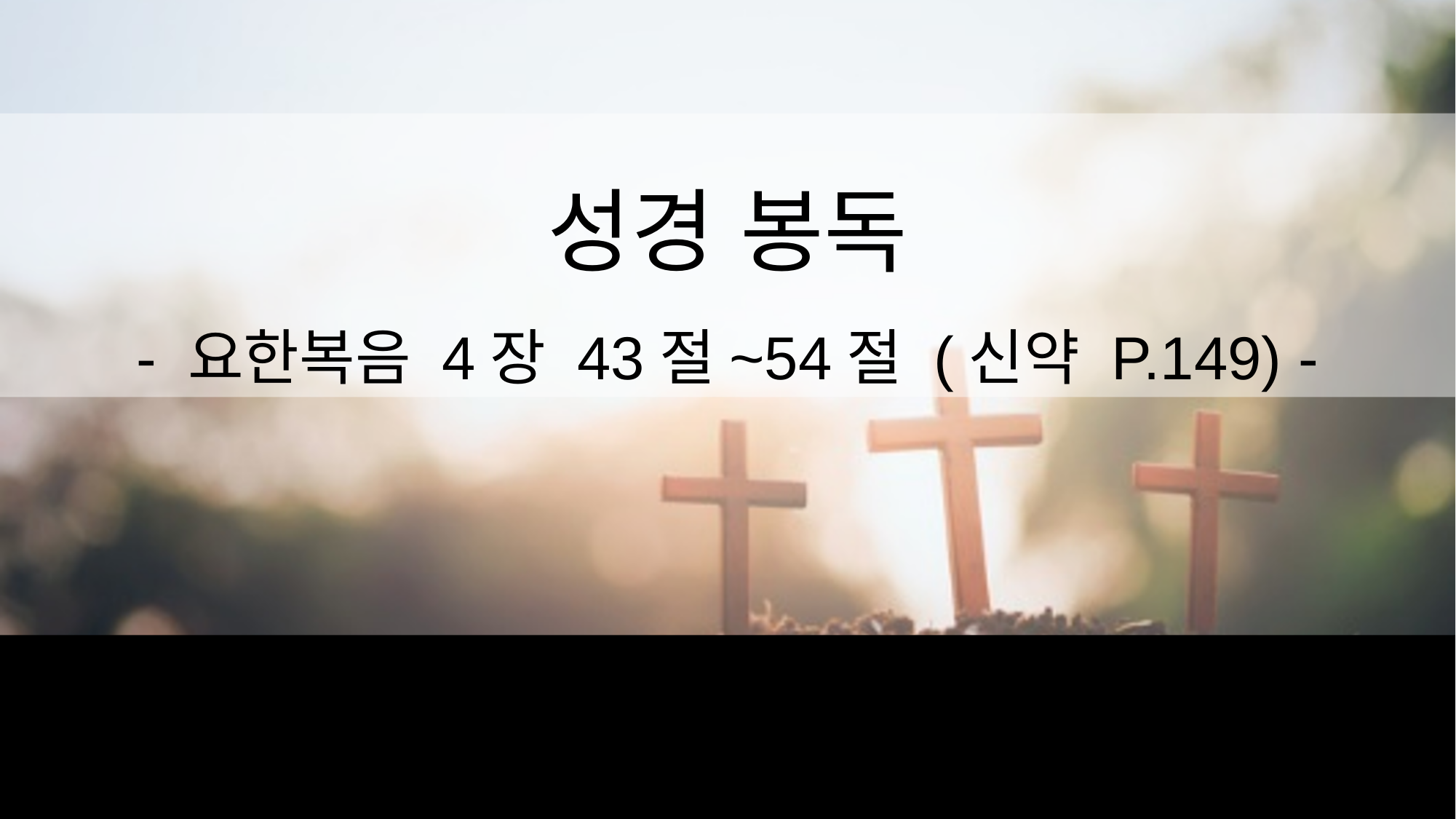

성경 봉독
- 요한복음 4장 43절~54절 (신약 P.149) -